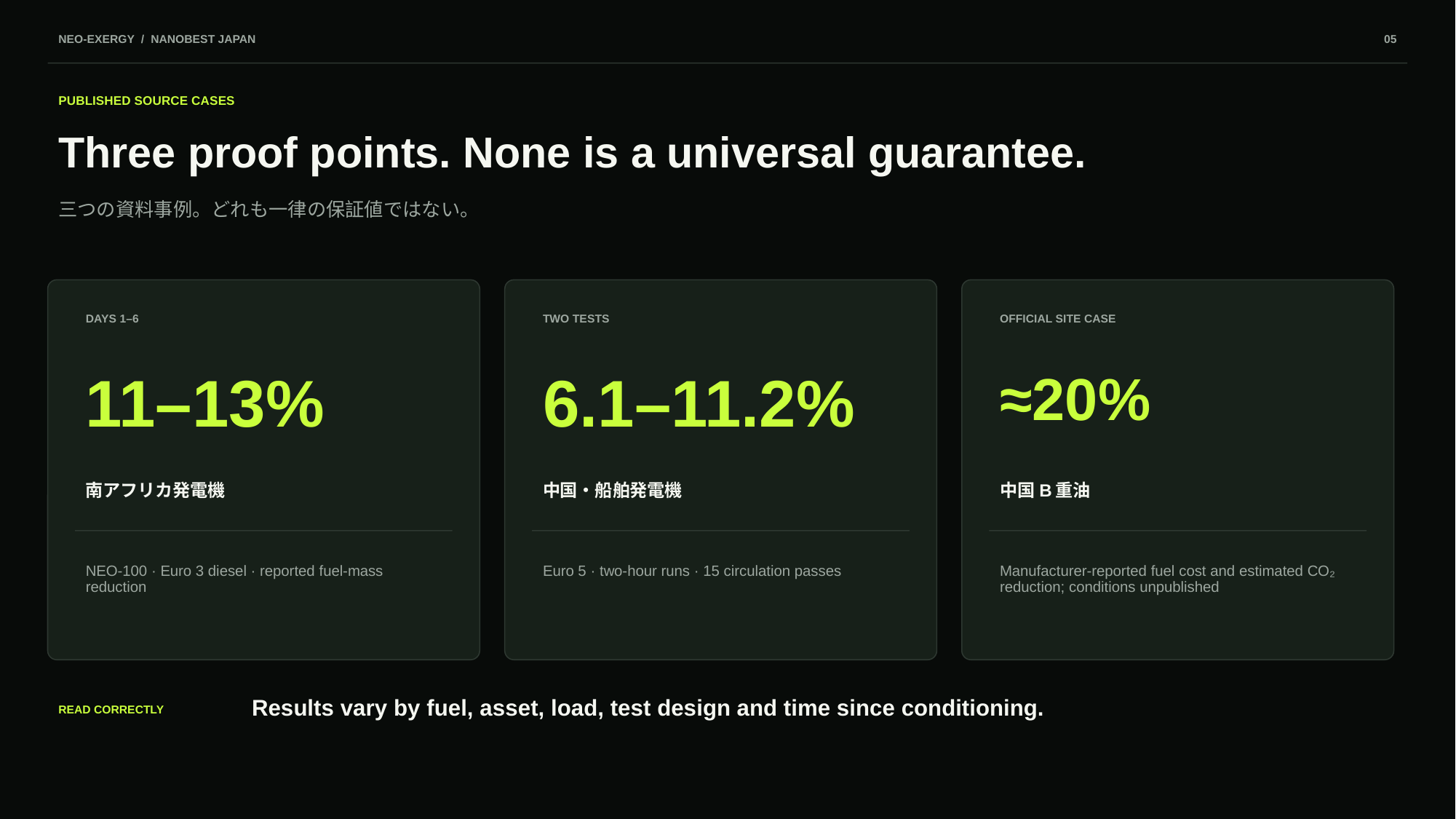

NEO-EXERGY  /  NANOBEST JAPAN
05

PUBLISHED SOURCE CASES
Three proof points. None is a universal guarantee.
三つの資料事例。どれも一律の保証値ではない。

DAYS 1–6
TWO TESTS
OFFICIAL SITE CASE
11–13%
6.1–11.2%
≈20%
南アフリカ発電機
中国・船舶発電機
中国B重油

NEO-100 · Euro 3 diesel · reported fuel-mass reduction
Euro 5 · two-hour runs · 15 circulation passes
Manufacturer-reported fuel cost and estimated CO₂ reduction; conditions unpublished
Results vary by fuel, asset, load, test design and time since conditioning.
READ CORRECTLY